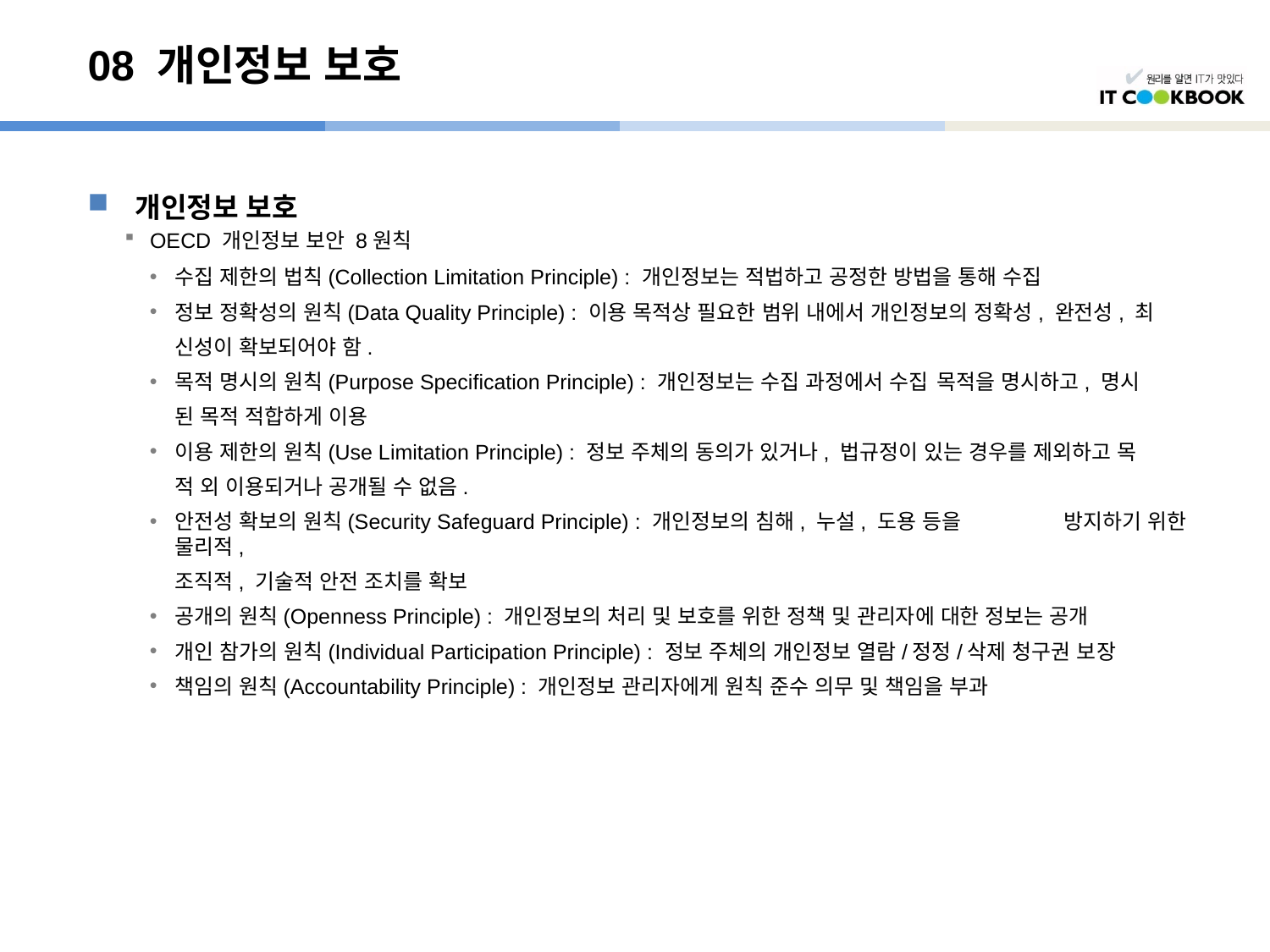

# 08 개인정보 보호
개인정보 보호
OECD 개인정보 보안 8원칙
수집 제한의 법칙(Collection Limitation Principle) : 개인정보는 적법하고 공정한 방법을 통해 수집
정보 정확성의 원칙(Data Quality Principle) : 이용 목적상 필요한 범위 내에서 개인정보의 정확성, 완전성, 최
	신성이 확보되어야 함.
목적 명시의 원칙(Purpose Specification Principle) : 개인정보는 수집 과정에서 수집	목적을 명시하고, 명시
	된 목적 적합하게 이용
이용 제한의 원칙(Use Limitation Principle) : 정보 주체의 동의가 있거나, 법규정이 있는 경우를 제외하고 목
	적 외 이용되거나 공개될 수 없음.
안전성 확보의 원칙(Security Safeguard Principle) : 개인정보의 침해, 누설, 도용 등을	방지하기 위한 물리적,
	조직적, 기술적 안전 조치를 확보
공개의 원칙(Openness Principle) : 개인정보의 처리 및 보호를 위한 정책 및 관리자에 대한 정보는 공개
개인 참가의 원칙(Individual Participation Principle) : 정보 주체의 개인정보 열람/정정/삭제 청구권 보장
책임의 원칙(Accountability Principle) : 개인정보 관리자에게 원칙 준수 의무 및 책임을 부과